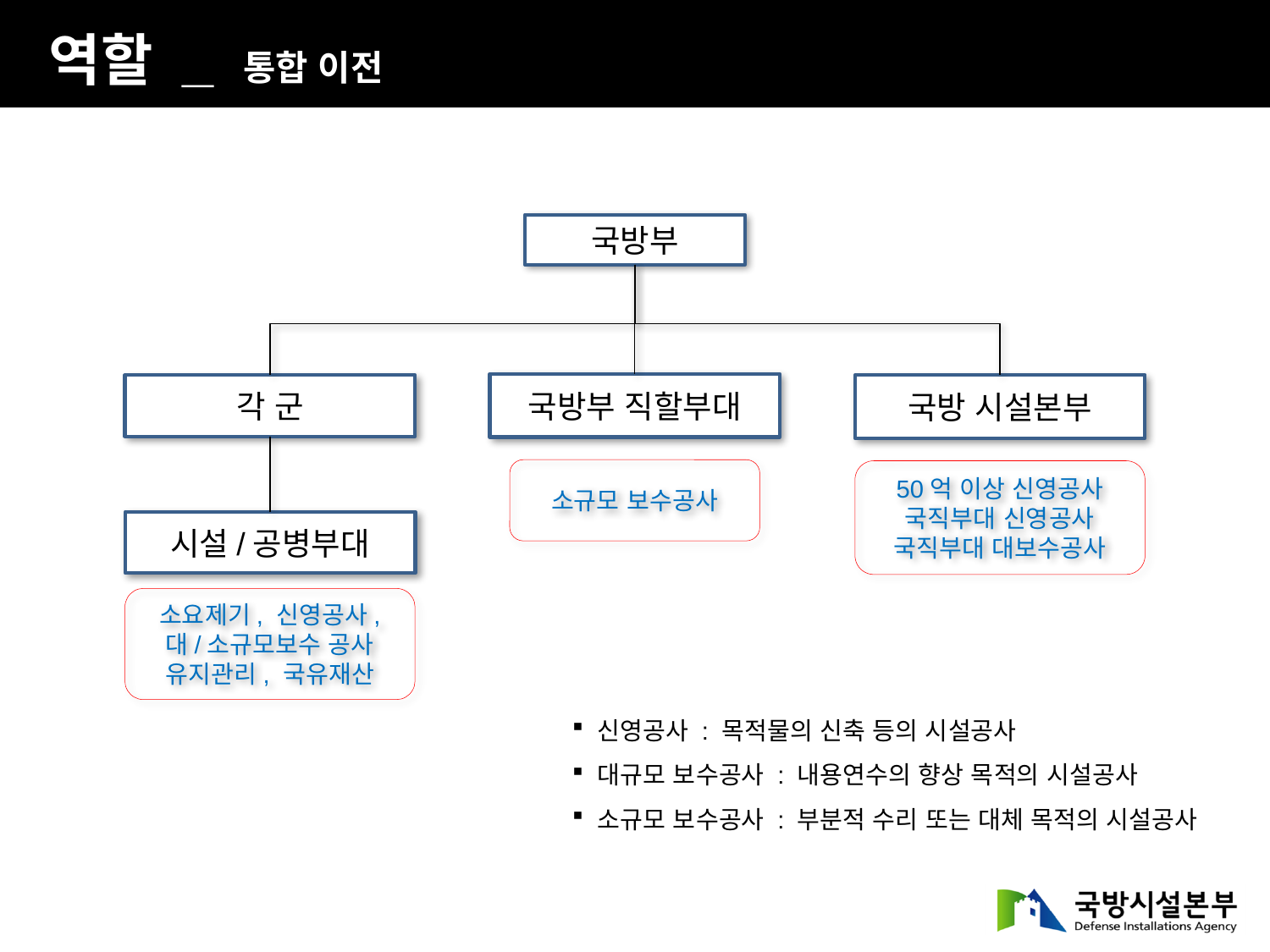

역할 _ 통합 이전

국방부
국방부 직할부대
각 군
국방 시설본부
소규모 보수공사
50억 이상 신영공사
국직부대 신영공사
국직부대 대보수공사
시설/공병부대
소요제기, 신영공사,
대/소규모보수 공사
유지관리, 국유재산
신영공사 : 목적물의 신축 등의 시설공사
대규모 보수공사 : 내용연수의 향상 목적의 시설공사
소규모 보수공사 : 부분적 수리 또는 대체 목적의 시설공사